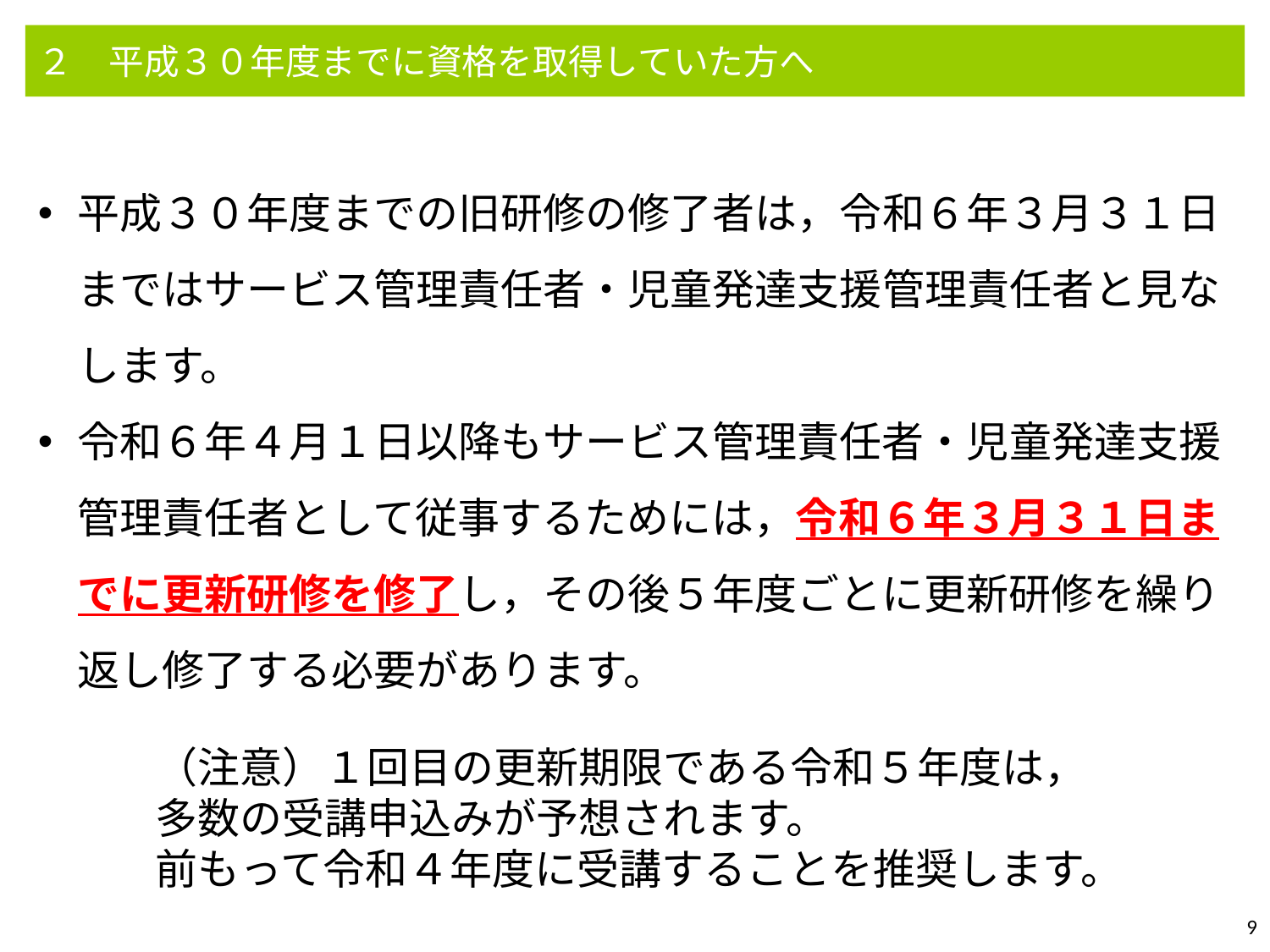

２　平成３０年度までに資格を取得していた方へ
平成３０年度までの旧研修の修了者は，令和６年３月３１日まではサービス管理責任者・児童発達支援管理責任者と見なします。
令和６年４月１日以降もサービス管理責任者・児童発達支援管理責任者として従事するためには，令和６年３月３１日までに更新研修を修了し，その後５年度ごとに更新研修を繰り返し修了する必要があります。
（注意）１回目の更新期限である令和５年度は，多数の受講申込みが予想されます。
前もって令和４年度に受講することを推奨します。
9